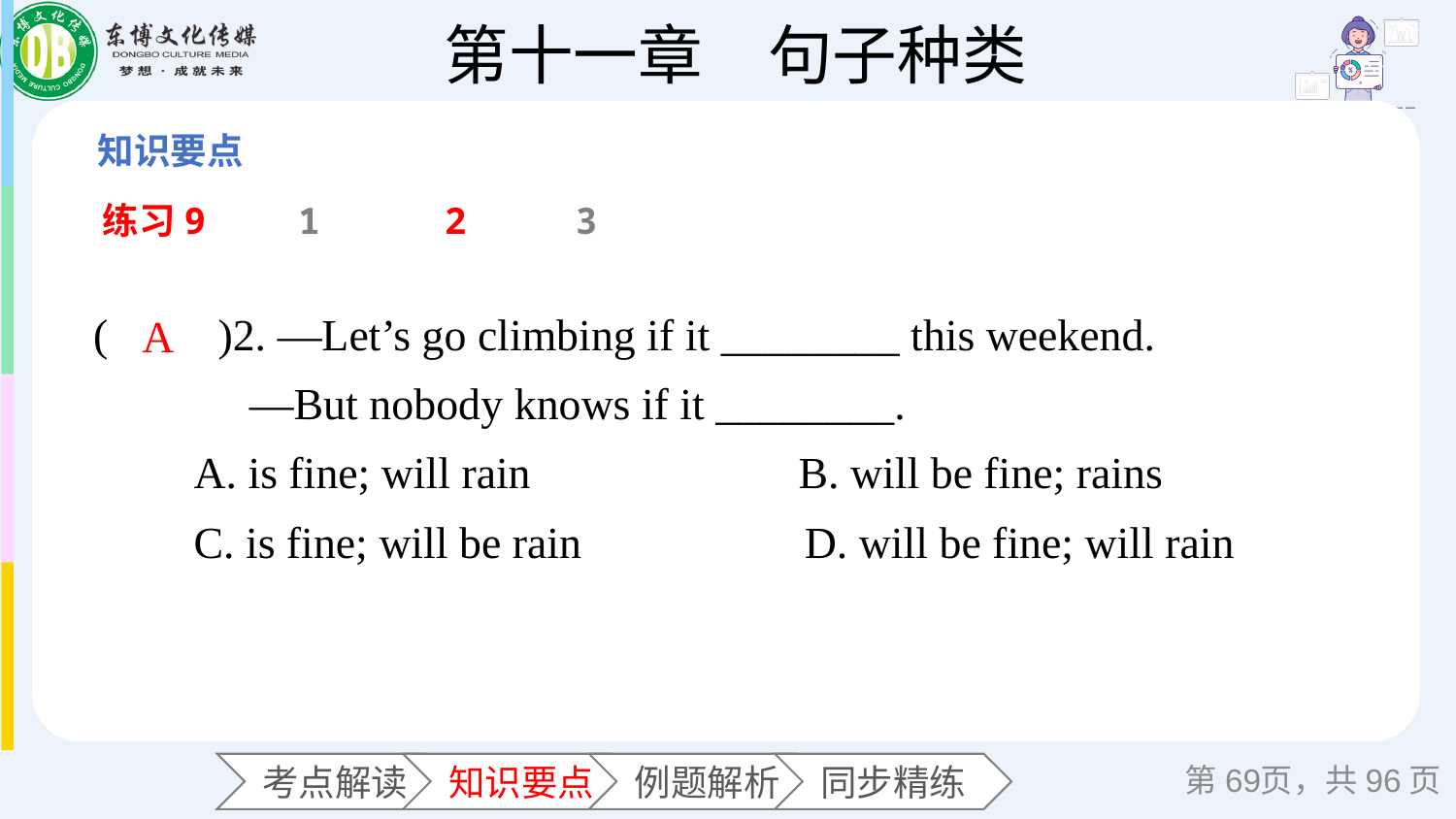

练习9
1
2
3
(　　)2. —Let’s go climbing if it ________ this weekend.
              —But nobody knows if it ________.
         A. is fine; will rain                        B. will be fine; rains
         C. is fine; will be rain                    D. will be fine; will rain
A
第69页，共96页